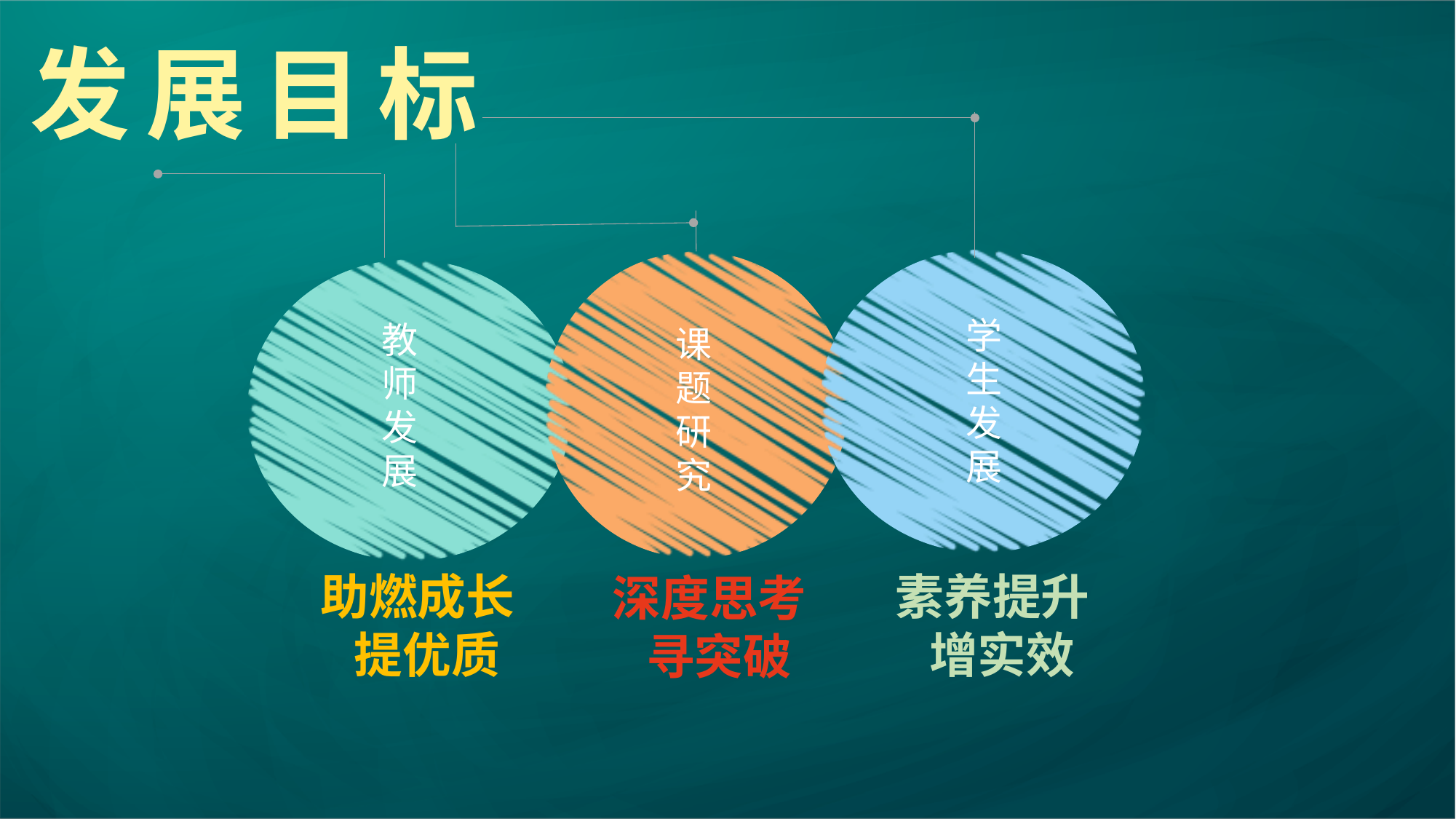

发展目标

学生发展
教师发展
课题研究
助燃成长
  提优质

素养提升
  增实效

深度思考
  寻突破